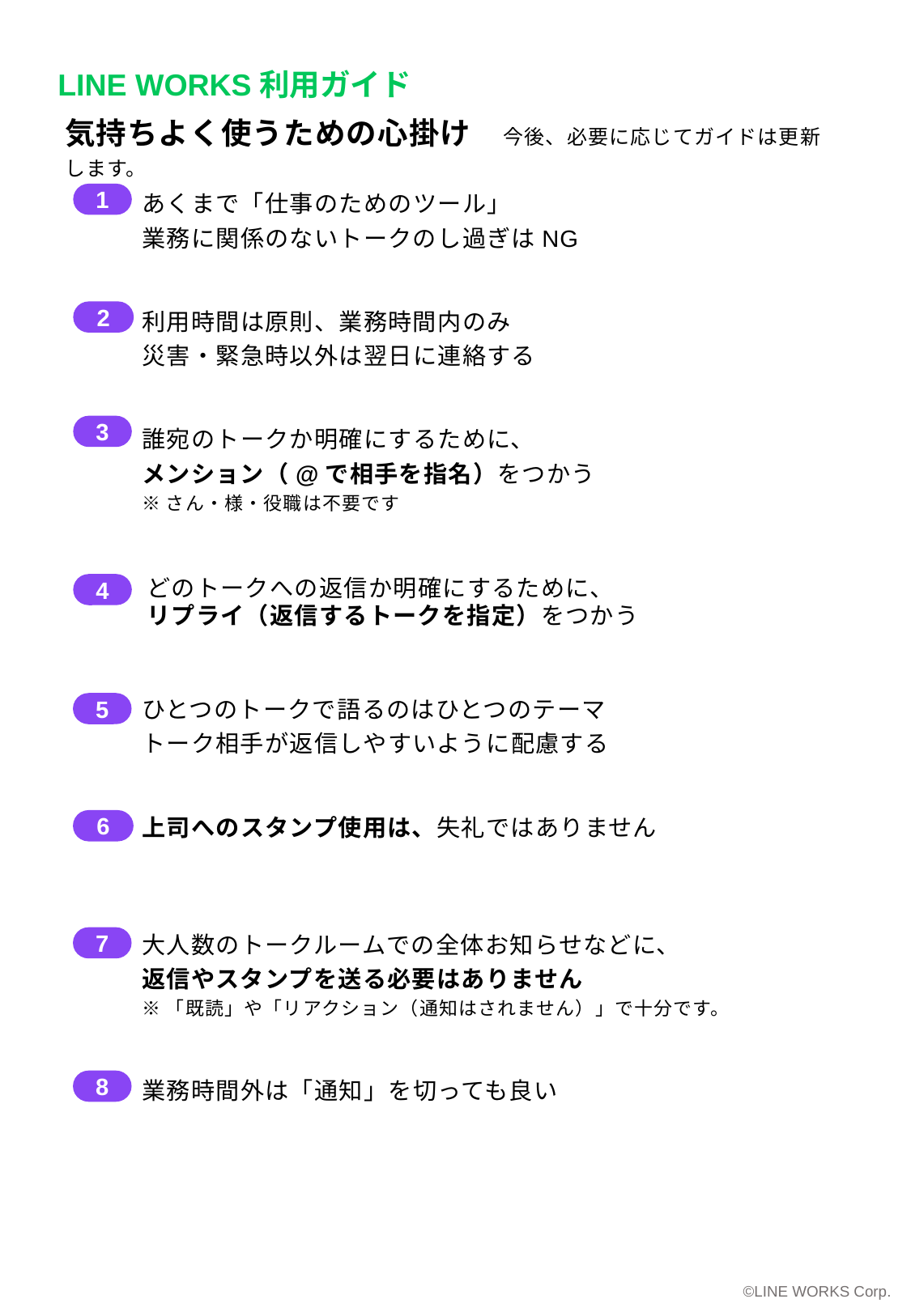

LINE WORKS利用ガイド
気持ちよく使うための心掛け　今後、必要に応じてガイドは更新します。
1
あくまで「仕事のためのツール」
業務に関係のないトークのし過ぎはNG
2
利用時間は原則、業務時間内のみ
災害・緊急時以外は翌日に連絡する
3
誰宛のトークか明確にするために、
メンション（@で相手を指名）をつかう
※さん・様・役職は不要です
どのトークへの返信か明確にするために、
リプライ（返信するトークを指定）をつかう
4
ひとつのトークで語るのはひとつのテーマ
トーク相手が返信しやすいように配慮する
5
上司へのスタンプ使用は、失礼ではありません
6
大人数のトークルームでの全体お知らせなどに、
返信やスタンプを送る必要はありません
※「既読」や「リアクション（通知はされません）」で十分です。
7
8
業務時間外は「通知」を切っても良い
©LINE WORKS Corp.